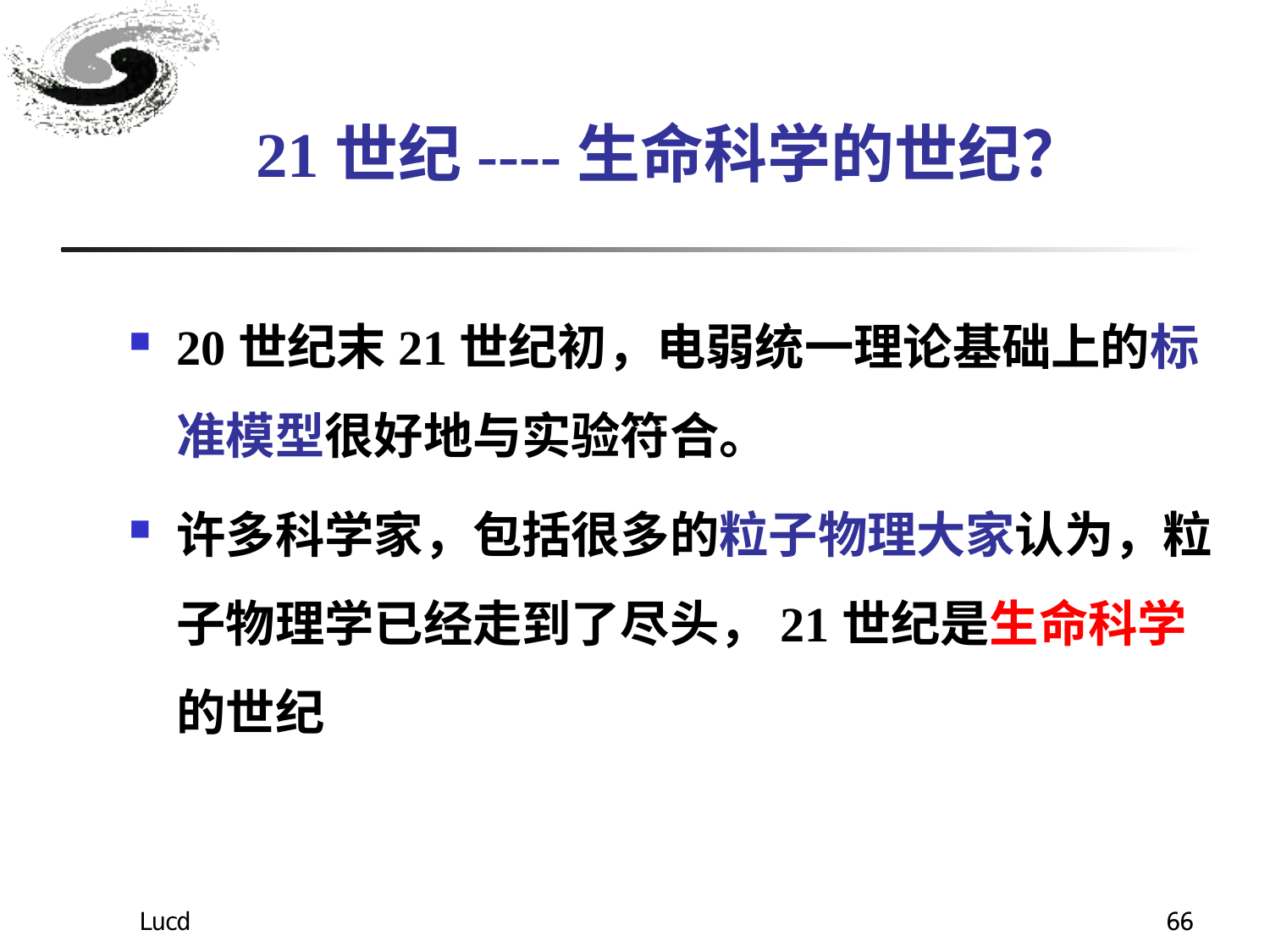

# 21世纪----生命科学的世纪？
20世纪末21世纪初，电弱统一理论基础上的标准模型很好地与实验符合。
许多科学家，包括很多的粒子物理大家认为，粒子物理学已经走到了尽头，21世纪是生命科学的世纪
Lucd
66